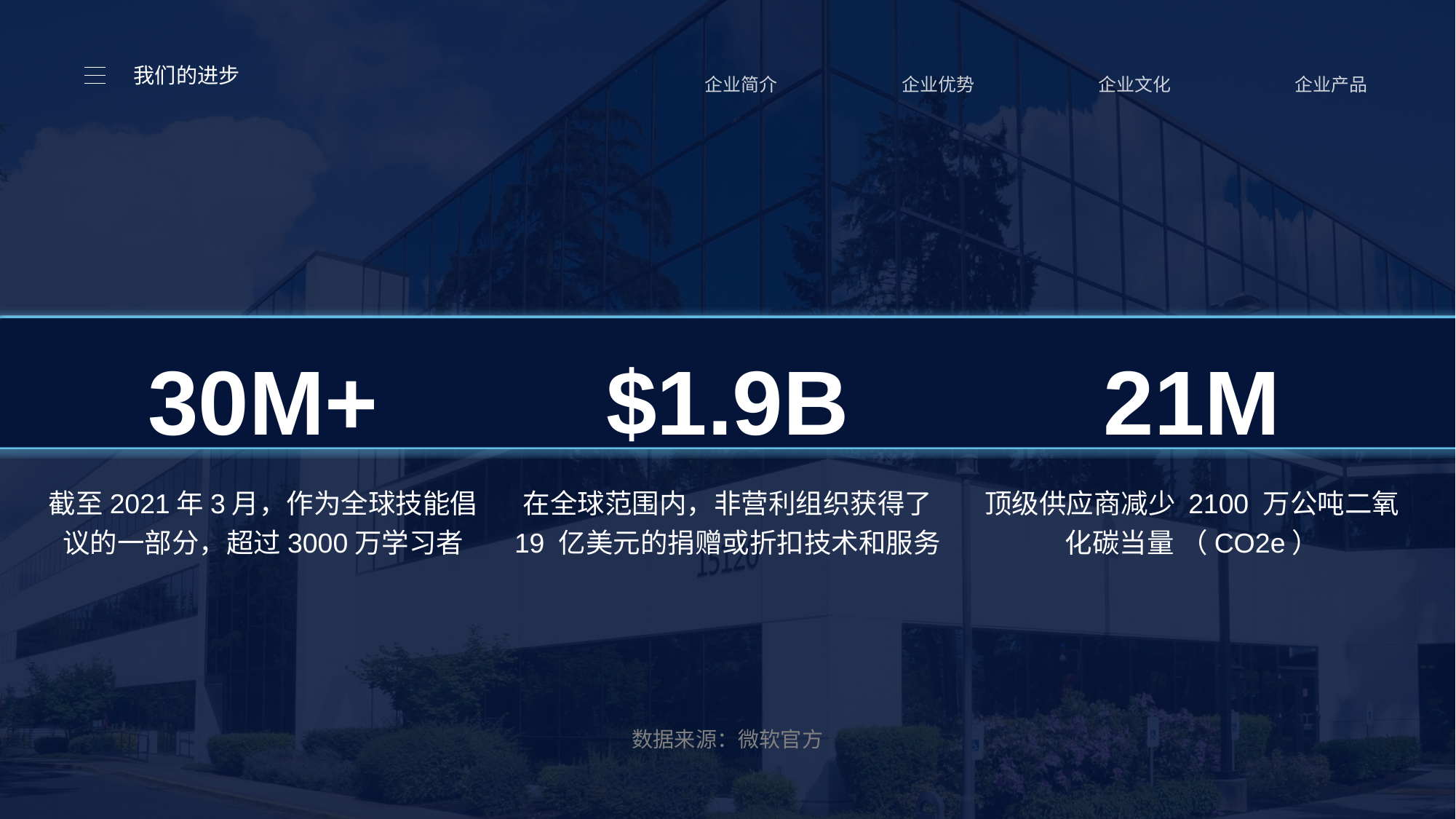

我们的进步

30M+
$1.9B
21M
截至2021年3月，作为全球技能倡议的一部分，超过3000万学习者
在全球范围内，非营利组织获得了 19 亿美元的捐赠或折扣技术和服务
顶级供应商减少 2100 万公吨二氧化碳当量 （CO2e）
数据来源：微软官方